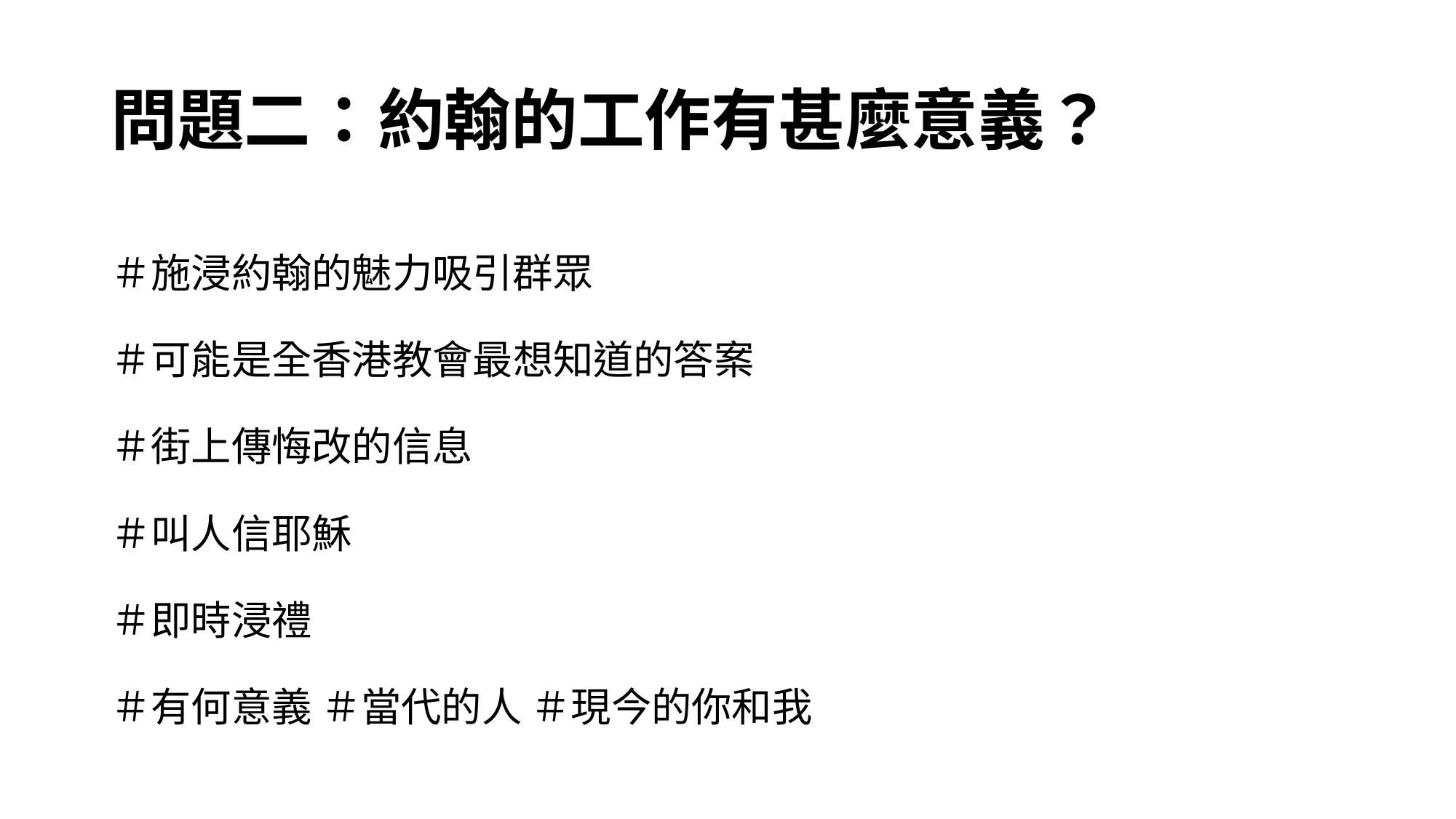

# 問題二：約翰的工作有甚麼意義？
＃施浸約翰的魅力吸引群眾
＃可能是全香港教會最想知道的答案
＃街上傳悔改的信息
＃叫人信耶穌
＃即時浸禮
＃有何意義 ＃當代的人 ＃現今的你和我